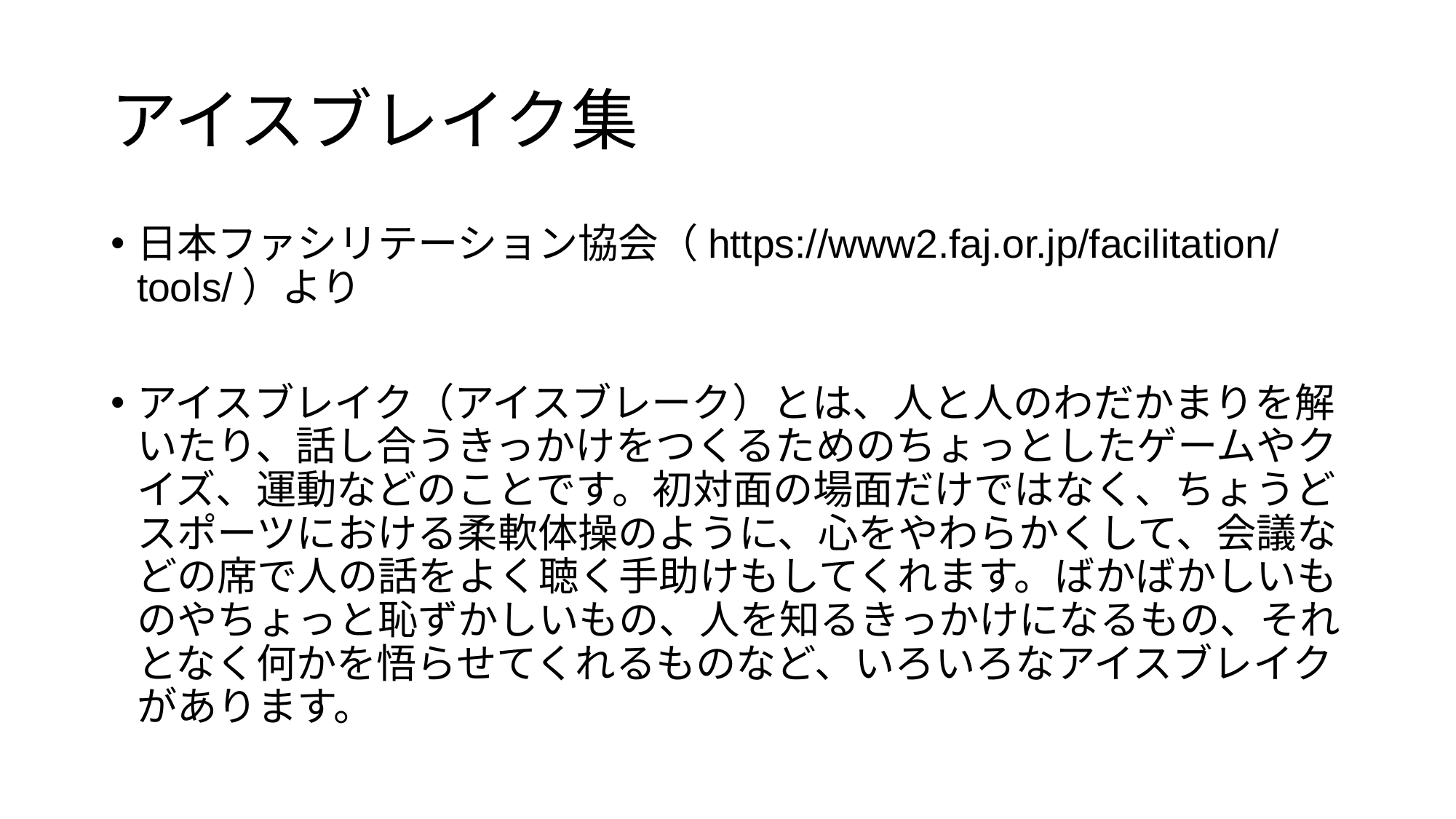

# アイスブレイク集
日本ファシリテーション協会（https://www2.faj.or.jp/facilitation/tools/）より

アイスブレイク（アイスブレーク）とは、人と人のわだかまりを解いたり、話し合うきっかけをつくるためのちょっとしたゲームやクイズ、運動などのことです。初対面の場面だけではなく、ちょうどスポーツにおける柔軟体操のように、心をやわらかくして、会議などの席で人の話をよく聴く手助けもしてくれます。ばかばかしいものやちょっと恥ずかしいもの、人を知るきっかけになるもの、それとなく何かを悟らせてくれるものなど、いろいろなアイスブレイクがあります。